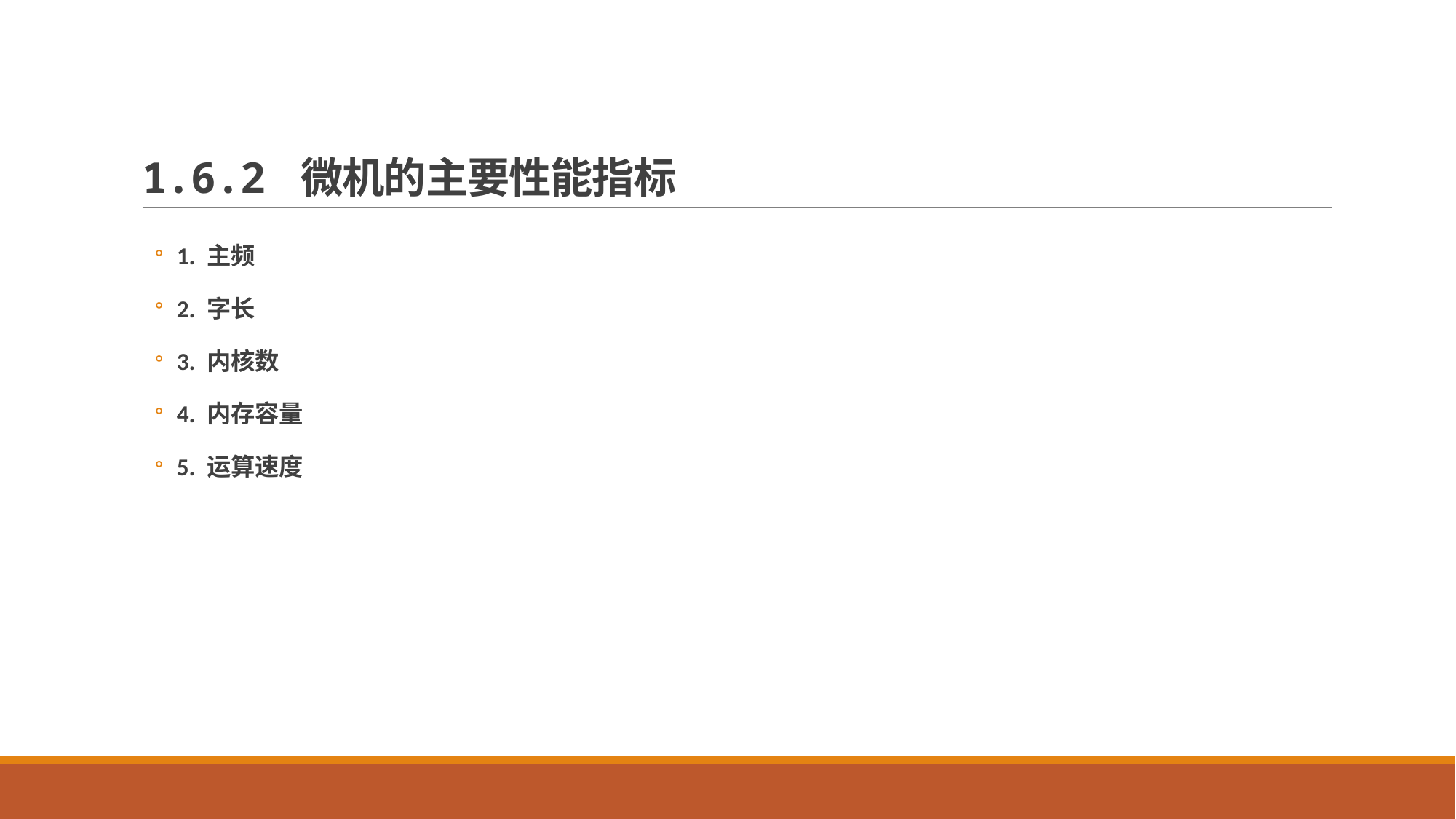

# 1.6.2 微机的主要性能指标
1. 主频
2. 字长
3. 内核数
4. 内存容量
5. 运算速度